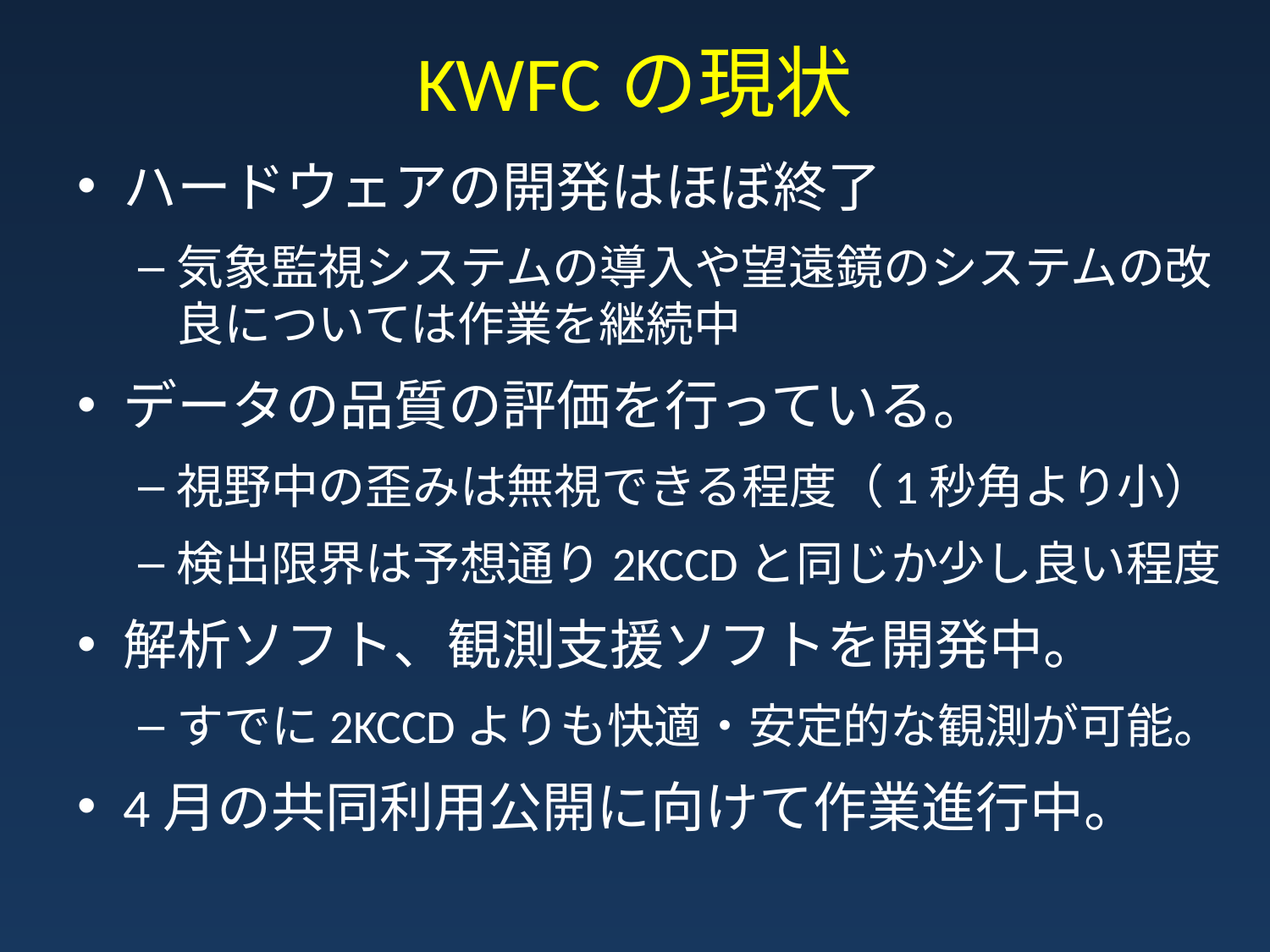

# KWFCの現状
ハードウェアの開発はほぼ終了
気象監視システムの導入や望遠鏡のシステムの改良については作業を継続中
データの品質の評価を行っている。
視野中の歪みは無視できる程度（1秒角より小）
検出限界は予想通り2KCCDと同じか少し良い程度
解析ソフト、観測支援ソフトを開発中。
すでに2KCCDよりも快適・安定的な観測が可能。
4月の共同利用公開に向けて作業進行中。